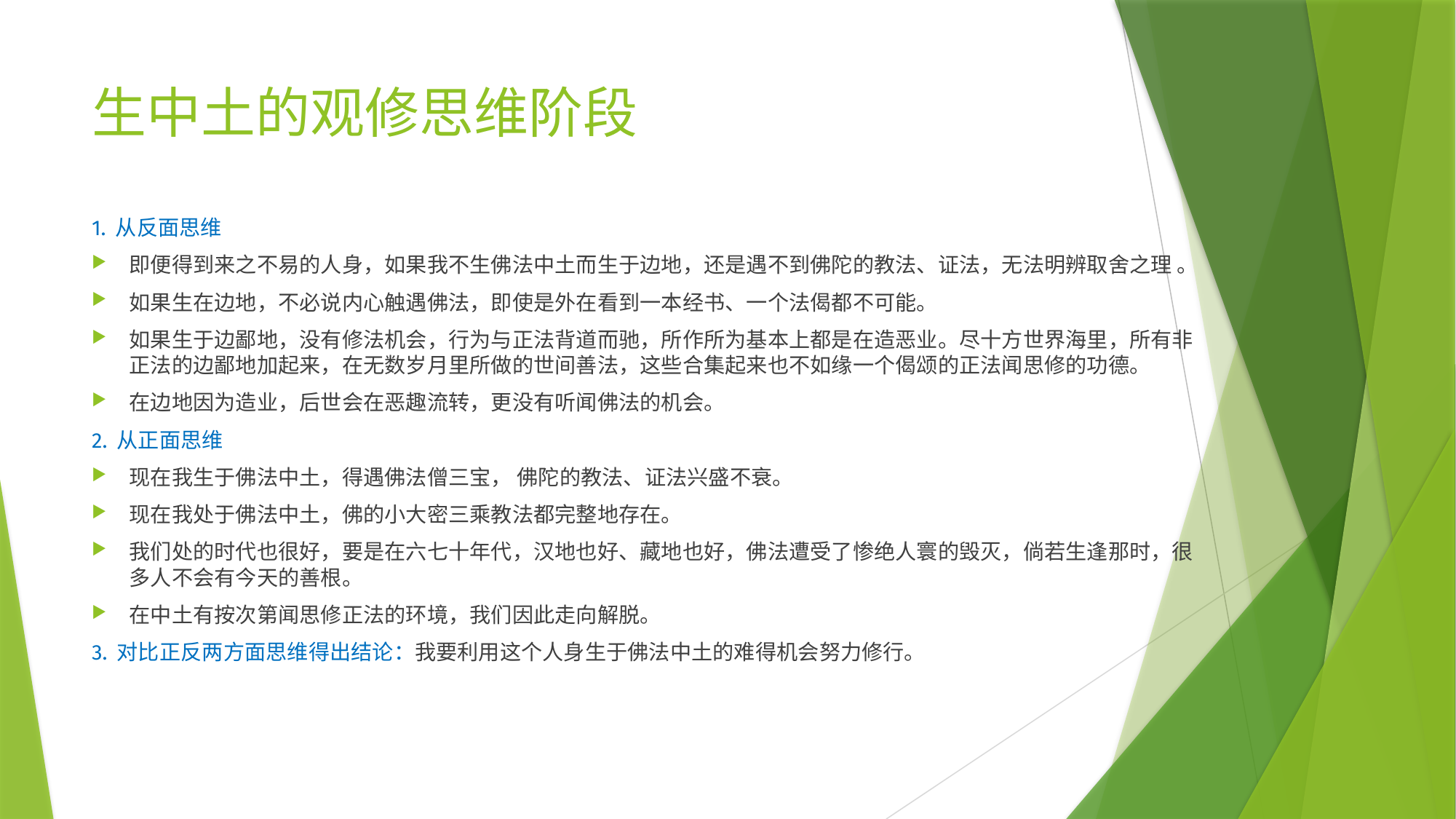

# 生中土的观修思维阶段
1. 从反面思维
即便得到来之不易的人身，如果我不生佛法中土而生于边地，还是遇不到佛陀的教法、证法，无法明辨取舍之理 。
如果生在边地，不必说内心触遇佛法，即使是外在看到一本经书、一个法偈都不可能。
如果生于边鄙地，没有修法机会，行为与正法背道而驰，所作所为基本上都是在造恶业。尽十方世界海里，所有非正法的边鄙地加起来，在无数岁月里所做的世间善法，这些合集起来也不如缘一个偈颂的正法闻思修的功德。
在边地因为造业，后世会在恶趣流转，更没有听闻佛法的机会。
2. 从正面思维
现在我生于佛法中土，得遇佛法僧三宝， 佛陀的教法、证法兴盛不衰。
现在我处于佛法中土，佛的小大密三乘教法都完整地存在。
我们处的时代也很好，要是在六七十年代，汉地也好、藏地也好，佛法遭受了惨绝人寰的毁灭，倘若生逢那时，很多人不会有今天的善根。
在中土有按次第闻思修正法的环境，我们因此走向解脱。
3. 对比正反两方面思维得出结论：我要利用这个人身生于佛法中土的难得机会努力修行。